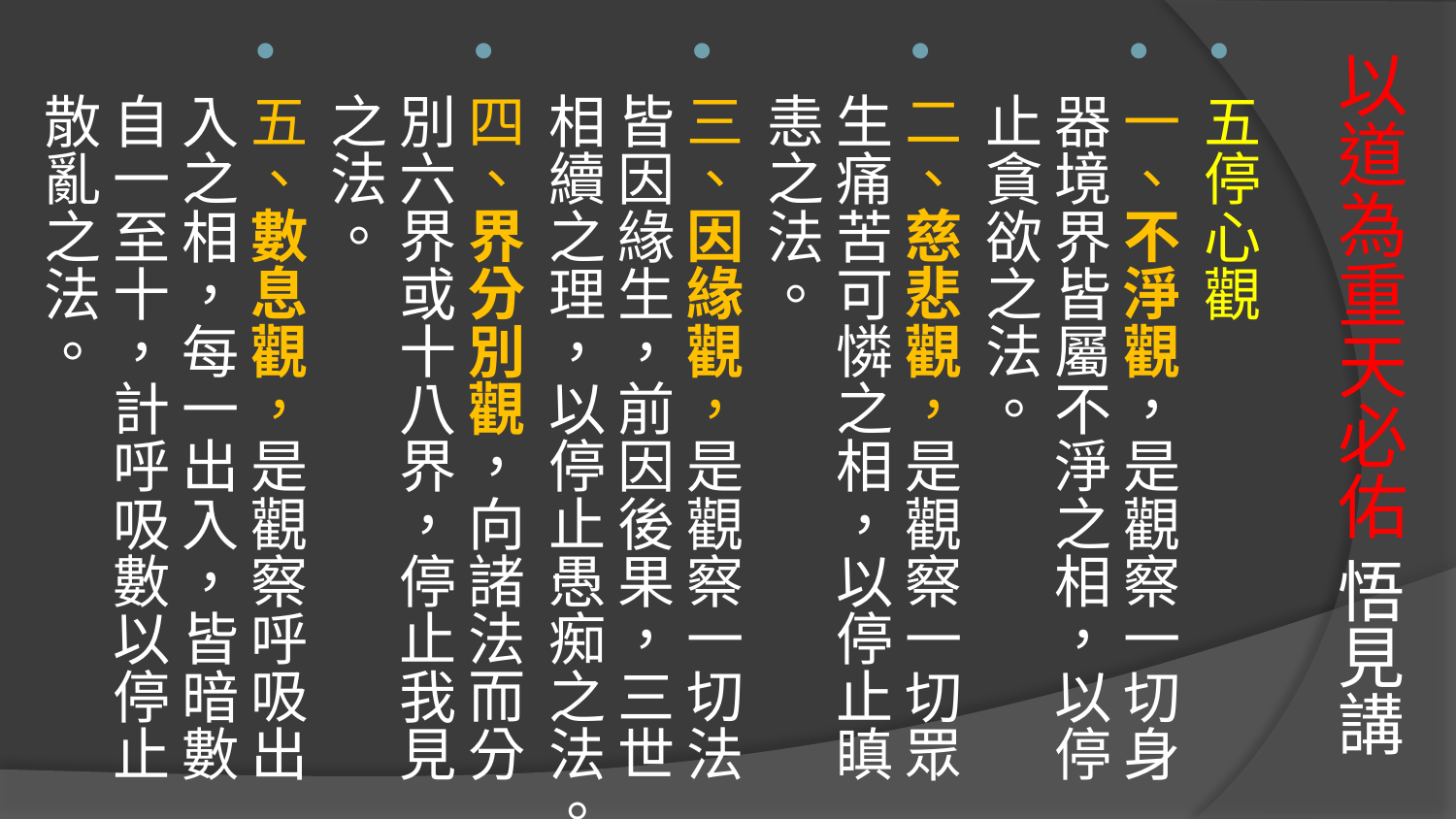

# 以道為重天必佑 悟見講
五停心觀
一、不淨觀，是觀察一切身器境界皆屬不淨之相，以停止貪欲之法。
二、慈悲觀，是觀察一切眾生痛苦可憐之相，以停止瞋恚之法。
三、因緣觀，是觀察一切法皆因緣生，前因後果，三世相續之理，以停止愚痴之法。
四、界分別觀，向諸法而分別六界或十八界，停止我見之法。
五、數息觀，是觀察呼吸出入之相，每一出入，皆暗數自一至十，計呼吸數以停止散亂之法。